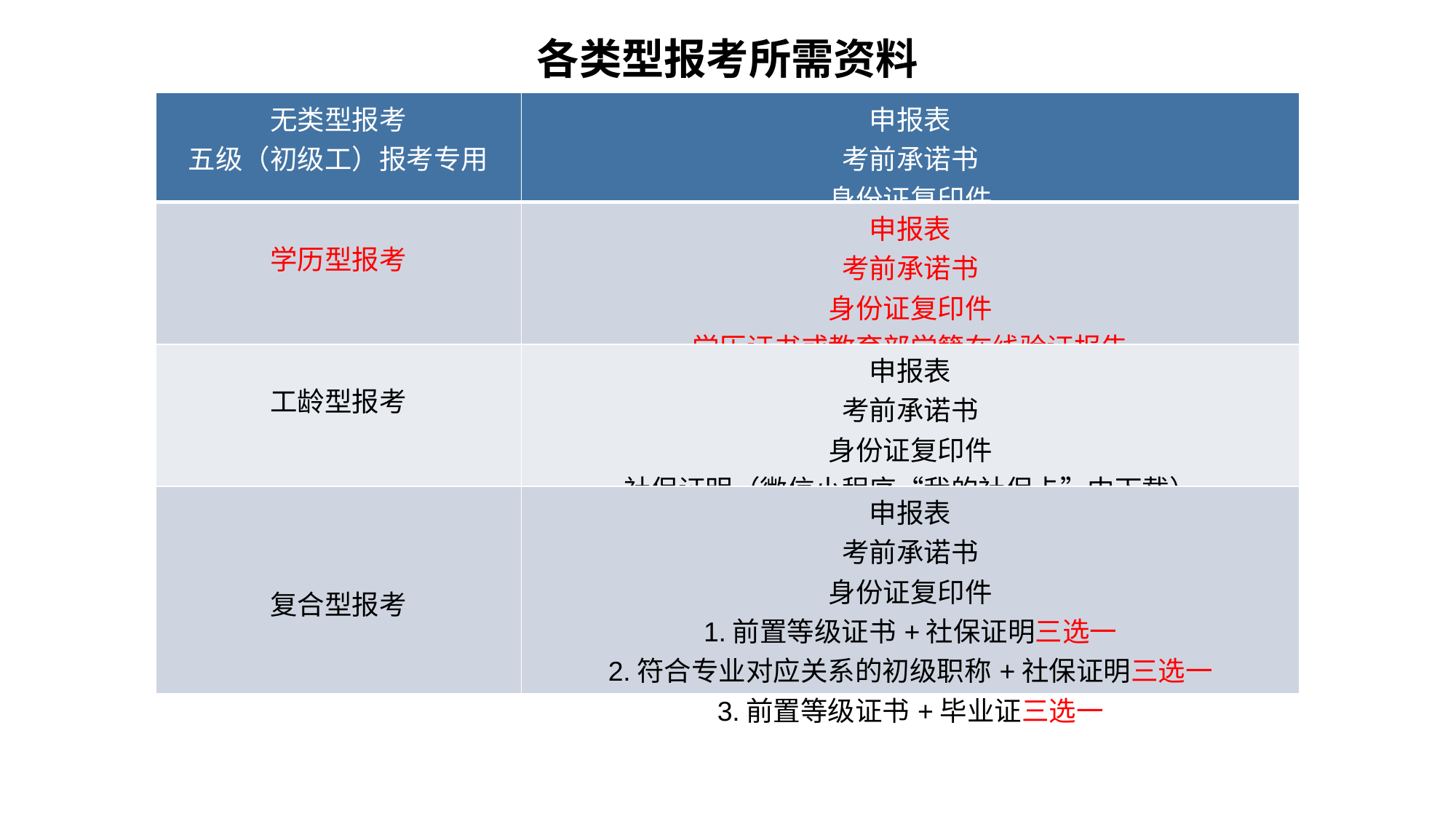

各类型报考所需资料
| 无类型报考 五级（初级工）报考专用 | 申报表 考前承诺书 身份证复印件 |
| --- | --- |
| 学历型报考 | 申报表 考前承诺书 身份证复印件 学历证书或教育部学籍在线验证报告 |
| 工龄型报考 | 申报表 考前承诺书 身份证复印件 社保证明（微信小程序“我的社保卡”中下载） |
| 复合型报考 | 申报表 考前承诺书 身份证复印件 1.前置等级证书+社保证明三选一 2.符合专业对应关系的初级职称+社保证明三选一 3.前置等级证书+毕业证三选一 |